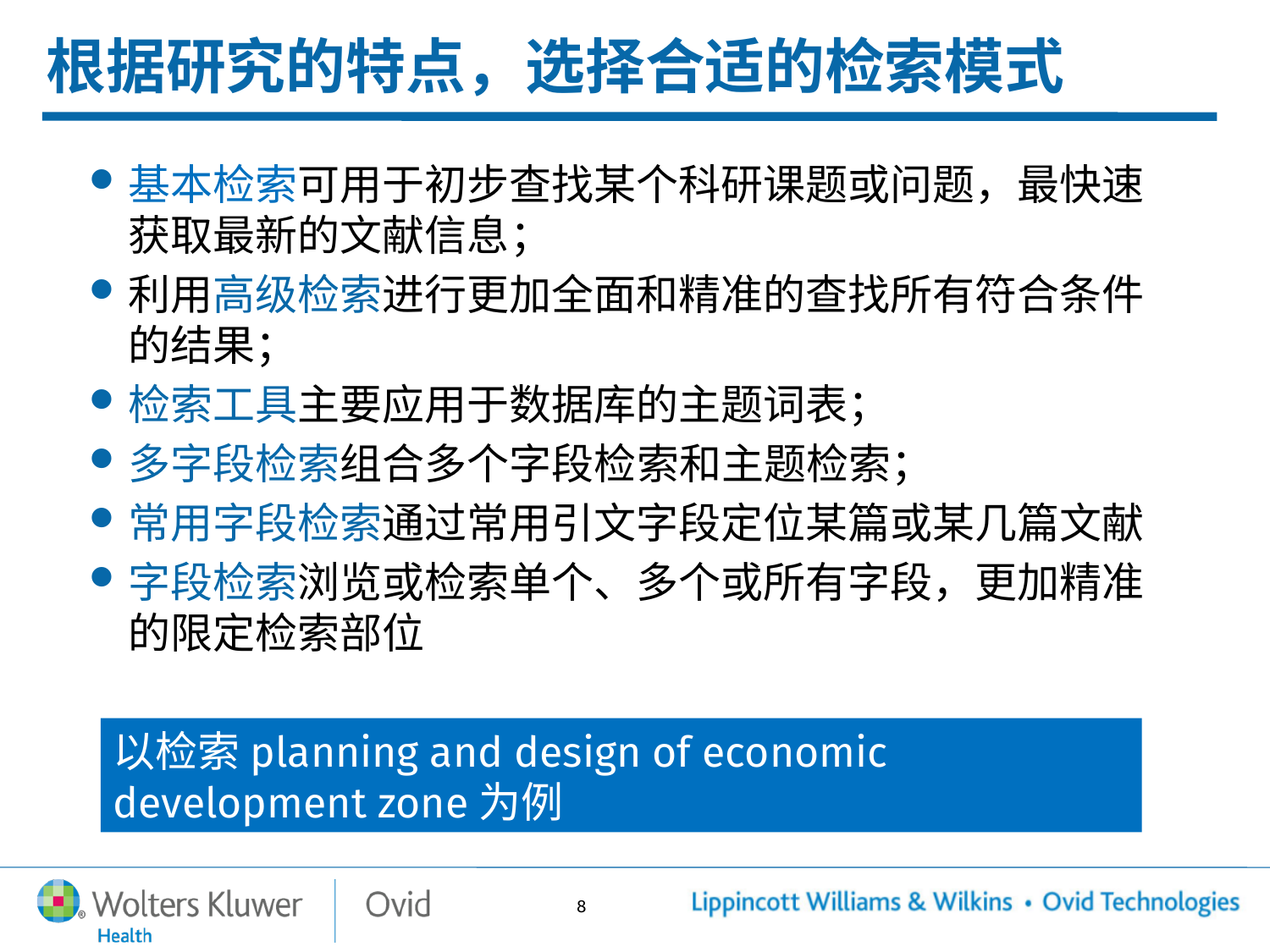

# 根据研究的特点，选择合适的检索模式
基本检索可用于初步查找某个科研课题或问题，最快速获取最新的文献信息；
利用高级检索进行更加全面和精准的查找所有符合条件的结果；
检索工具主要应用于数据库的主题词表；
多字段检索组合多个字段检索和主题检索；
常用字段检索通过常用引文字段定位某篇或某几篇文献
字段检索浏览或检索单个、多个或所有字段，更加精准的限定检索部位

以检索planning and design of economic development zone为例